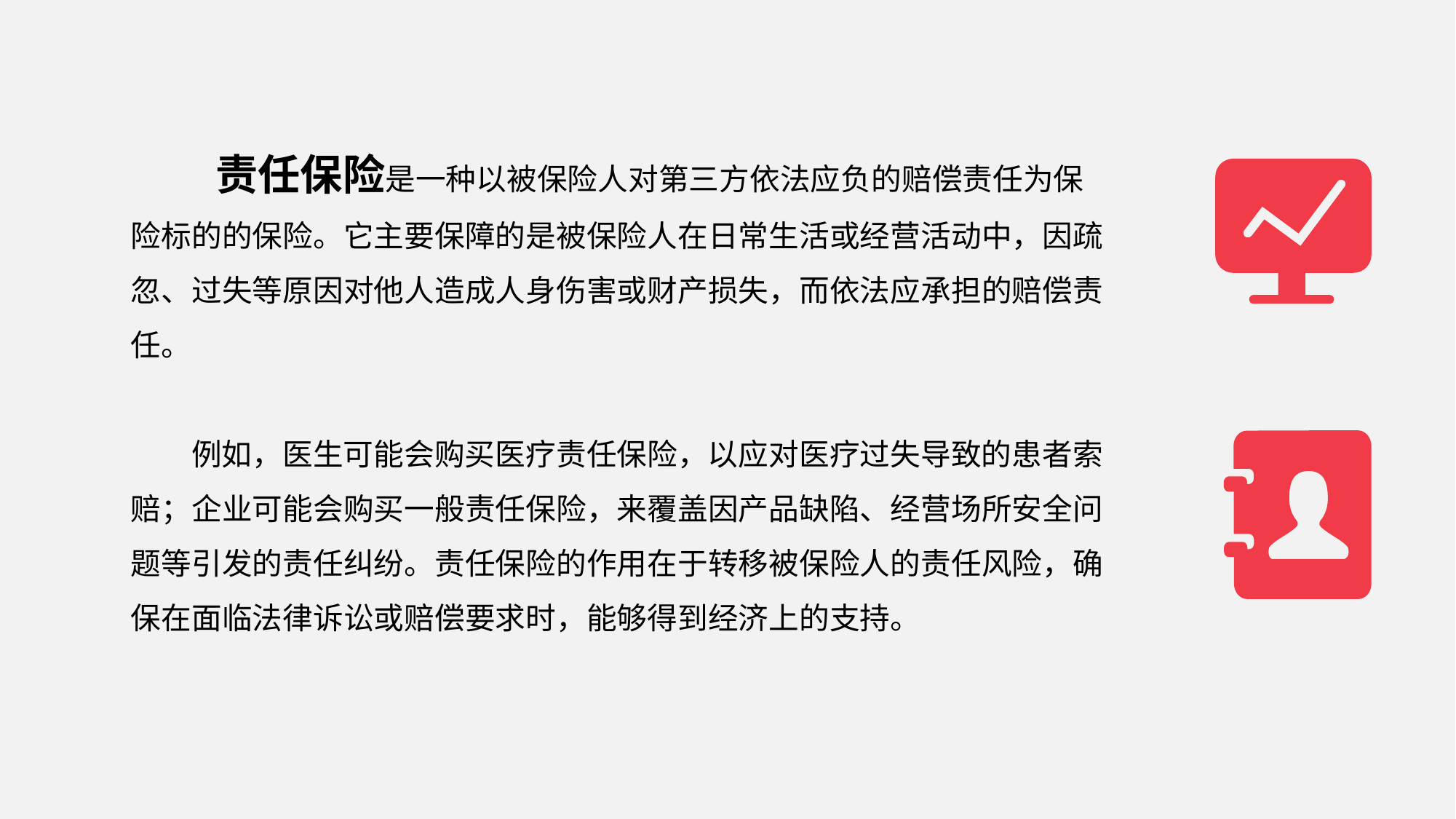

责任保险是一种以被保险人对第三方依法应负的赔偿责任为保险标的的保险。它主要保障的是被保险人在日常生活或经营活动中，因疏忽、过失等原因对他人造成人身伤害或财产损失，而依法应承担的赔偿责任。

例如，医生可能会购买医疗责任保险，以应对医疗过失导致的患者索赔；企业可能会购买一般责任保险，来覆盖因产品缺陷、经营场所安全问题等引发的责任纠纷。责任保险的作用在于转移被保险人的责任风险，确保在面临法律诉讼或赔偿要求时，能够得到经济上的支持。